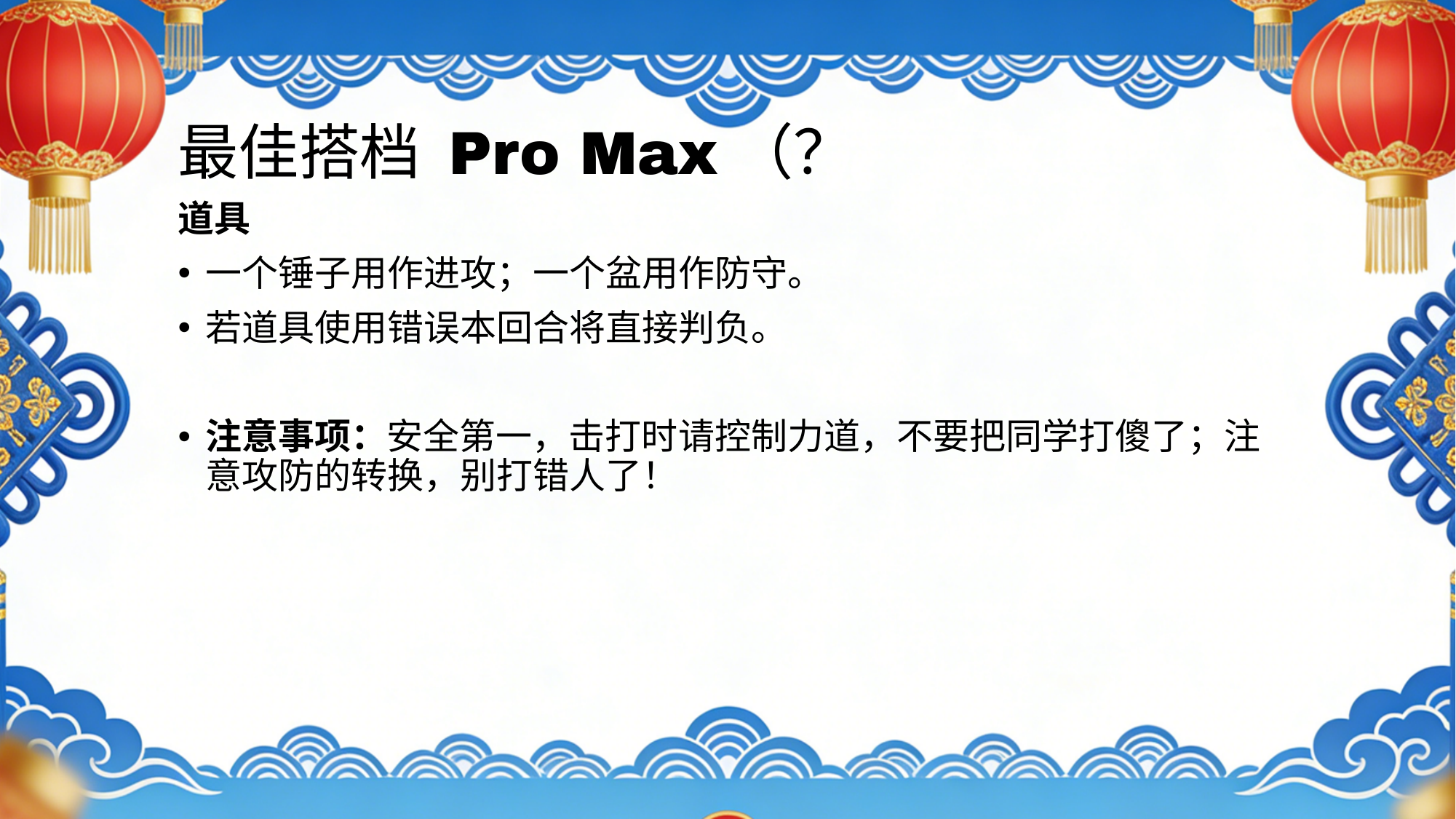

# 最佳搭档 Pro Max（？
道具
一个锤子用作进攻；一个盆用作防守。
若道具使用错误本回合将直接判负。

注意事项：安全第一，击打时请控制力道，不要把同学打傻了；注意攻防的转换，别打错人了！